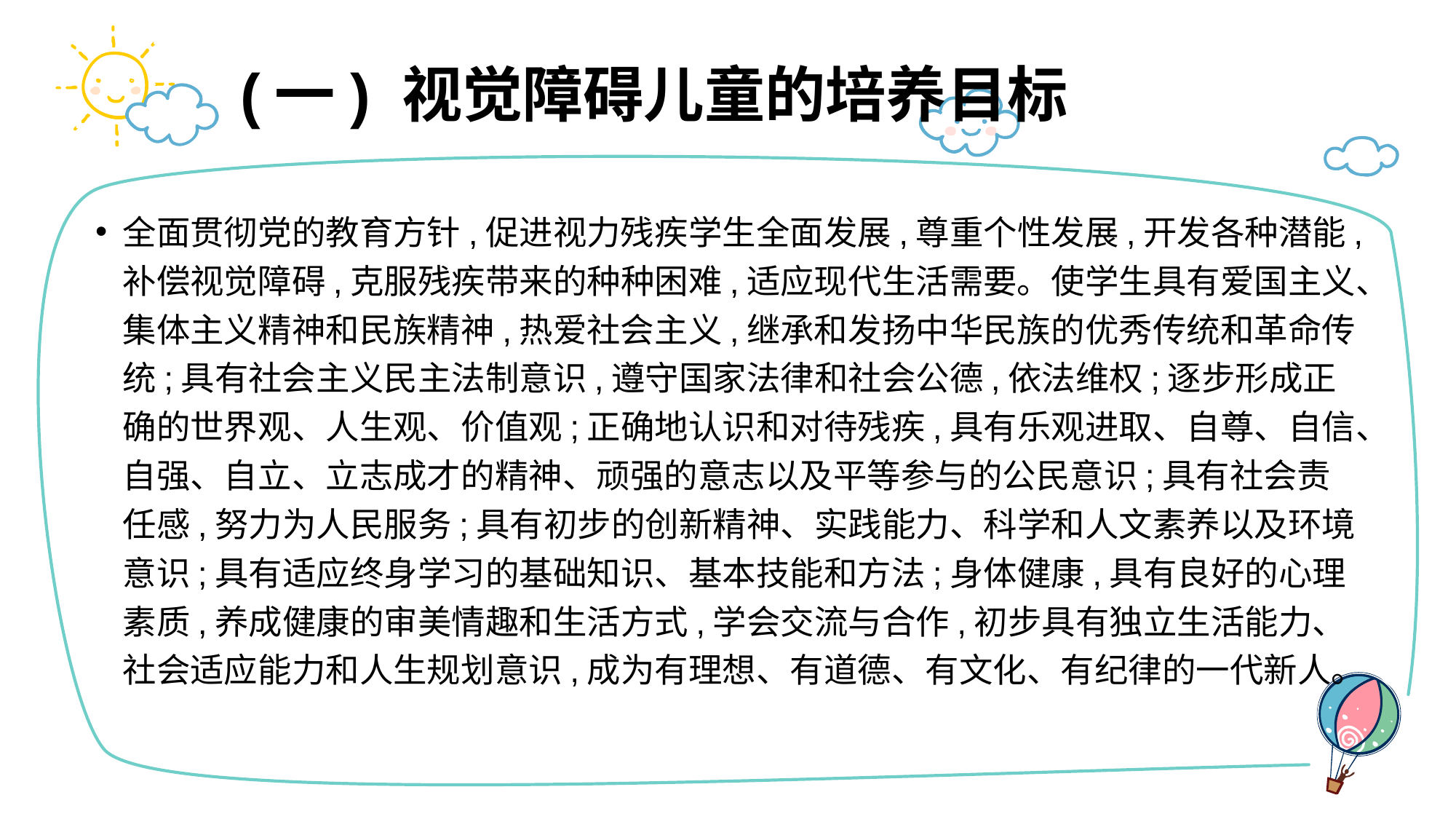

# (一) 视觉障碍儿童的培养目标
全面贯彻党的教育方针,促进视力残疾学生全面发展,尊重个性发展,开发各种潜能,补偿视觉障碍,克服残疾带来的种种困难,适应现代生活需要。使学生具有爱国主义、集体主义精神和民族精神,热爱社会主义,继承和发扬中华民族的优秀传统和革命传统;具有社会主义民主法制意识,遵守国家法律和社会公德,依法维权;逐步形成正确的世界观、人生观、价值观;正确地认识和对待残疾,具有乐观进取、自尊、自信、自强、自立、立志成才的精神、顽强的意志以及平等参与的公民意识;具有社会责任感,努力为人民服务;具有初步的创新精神、实践能力、科学和人文素养以及环境意识;具有适应终身学习的基础知识、基本技能和方法;身体健康,具有良好的心理素质,养成健康的审美情趣和生活方式,学会交流与合作,初步具有独立生活能力、社会适应能力和人生规划意识,成为有理想、有道德、有文化、有纪律的一代新人。